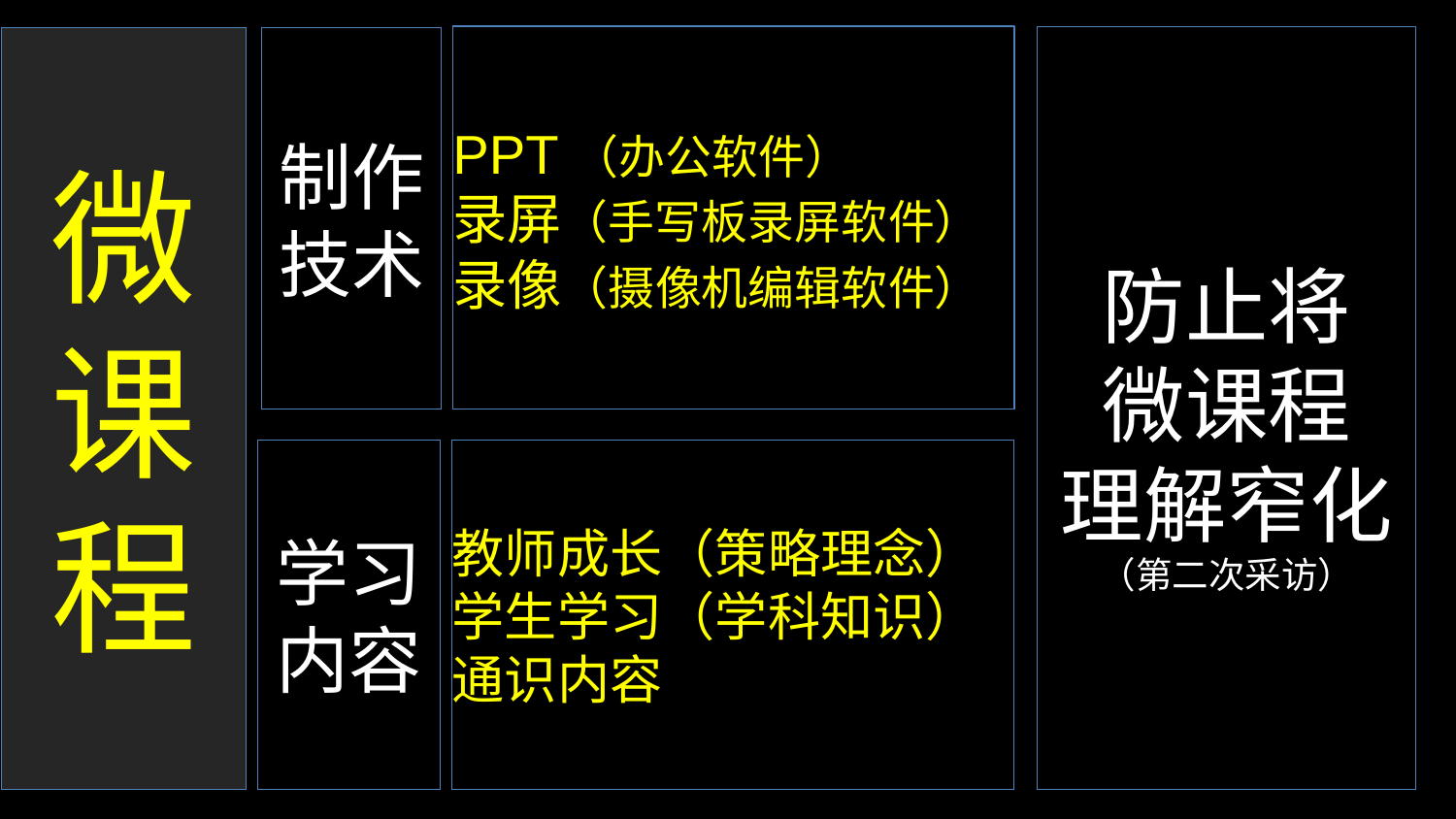

# PPT（办公软件） 录屏（手写板录屏软件） 录像（摄像机编辑软件）

防止将
微课程
理解窄化
（第二次采访）
微课程
制作技术
学习内容
教师成长（策略理念）
学生学习（学科知识）
通识内容